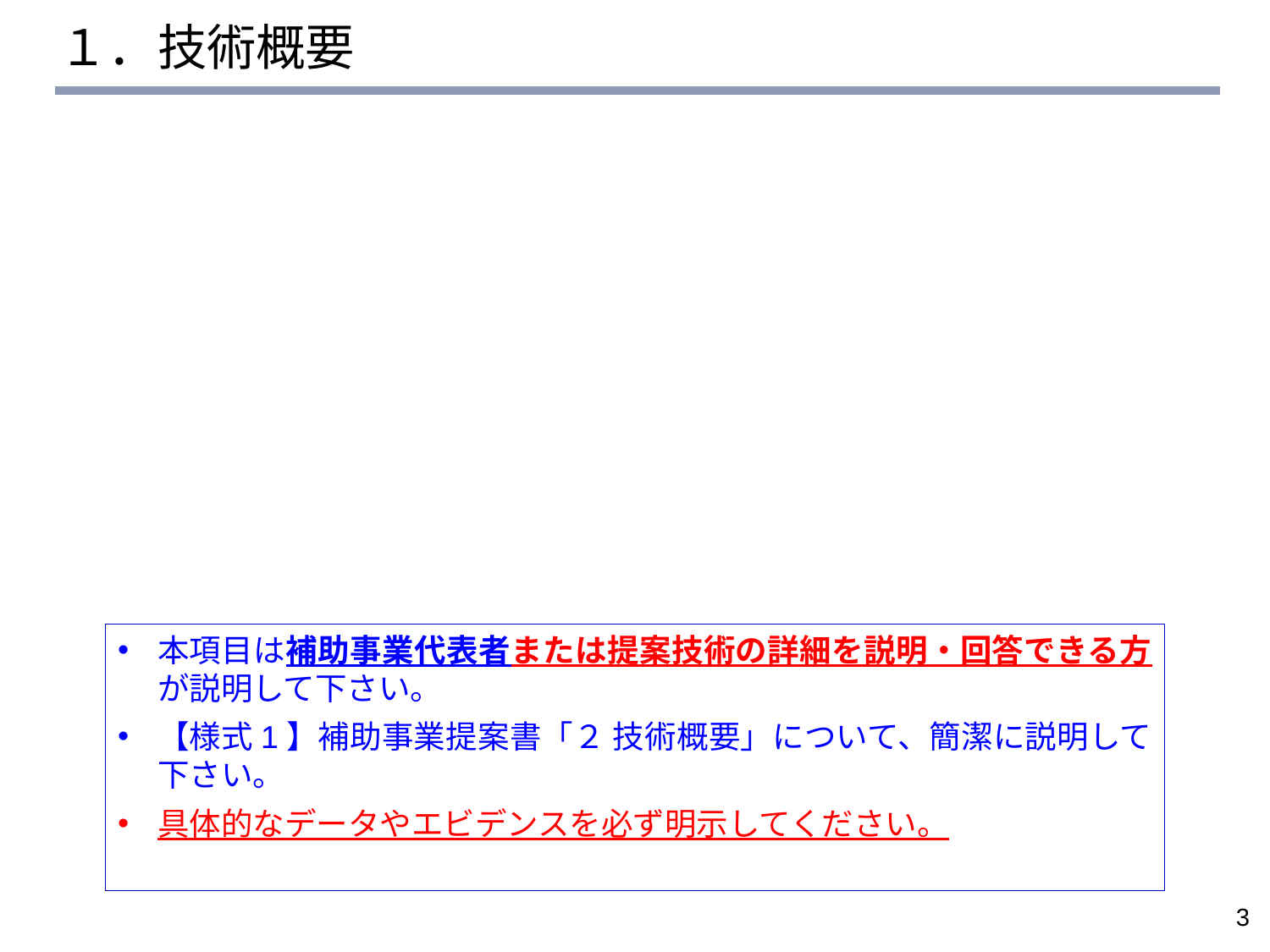

# １．技術概要
本項目は補助事業代表者または提案技術の詳細を説明・回答できる方が説明して下さい。
【様式1】補助事業提案書「２ 技術概要」について、簡潔に説明して下さい。
具体的なデータやエビデンスを必ず明示してください。
3